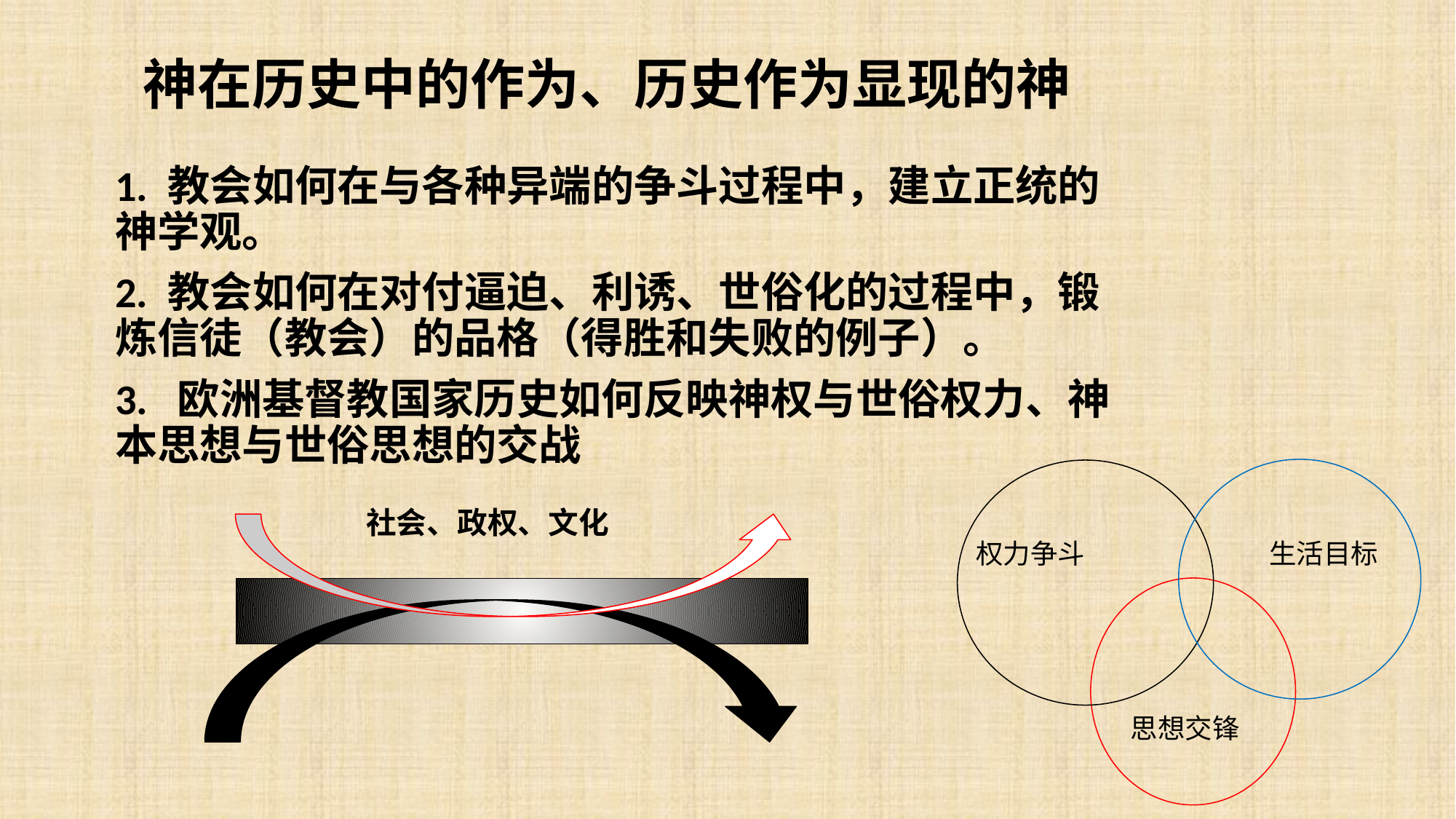

# 神在历史中的作为、历史作为显现的神
1. 教会如何在与各种异端的争斗过程中，建立正统的神学观。
2. 教会如何在对付逼迫、利诱、世俗化的过程中，锻炼信徒（教会）的品格（得胜和失败的例子）。
3.  欧洲基督教国家历史如何反映神权与世俗权力、神本思想与世俗思想的交战

社会、政权、文化

权力争斗
生活目标

思想交锋